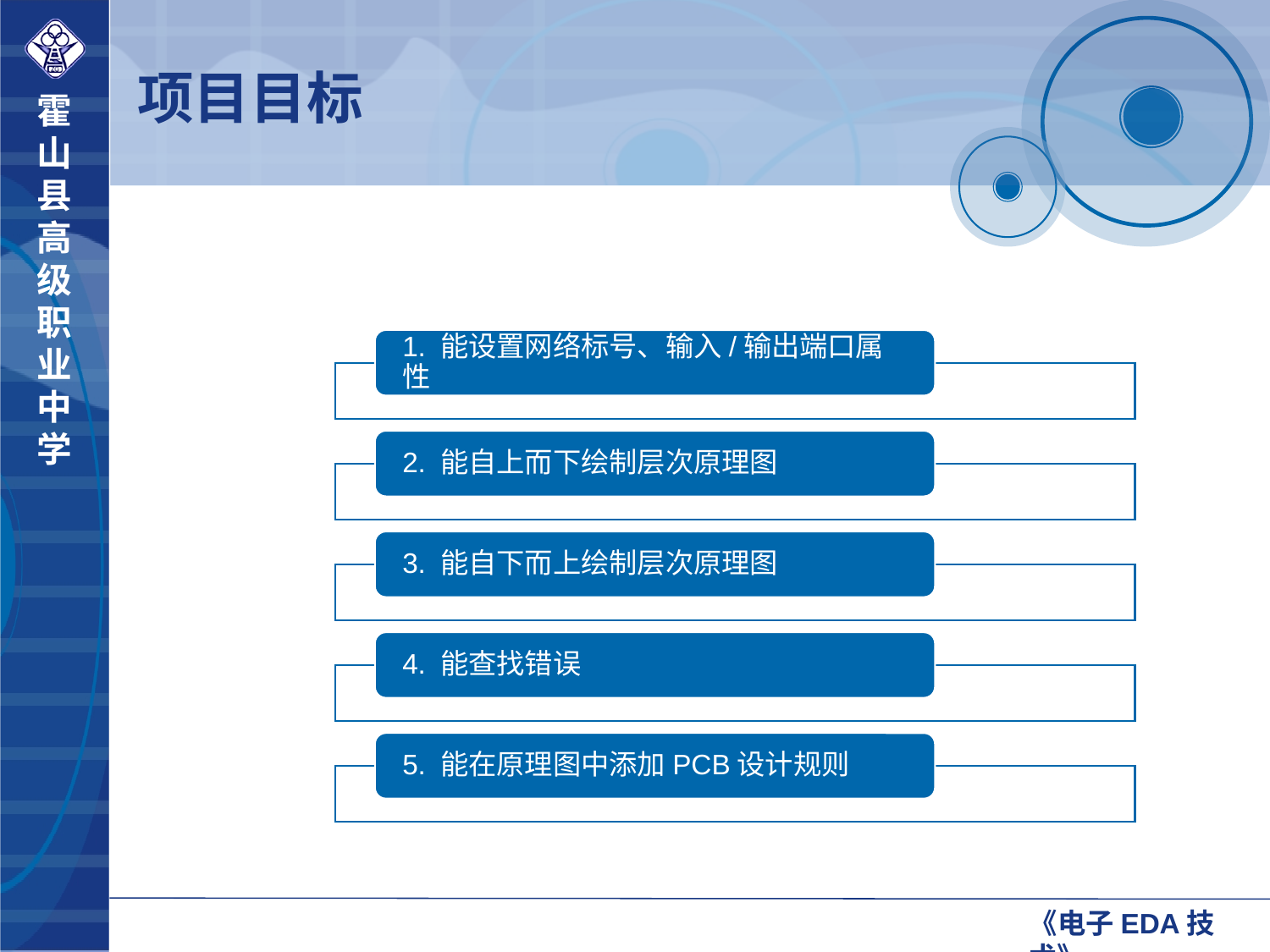

# 项目目标
1. 能设置网络标号、输入/输出端口属性
2. 能自上而下绘制层次原理图
3. 能自下而上绘制层次原理图
4. 能查找错误
5. 能在原理图中添加PCB设计规则